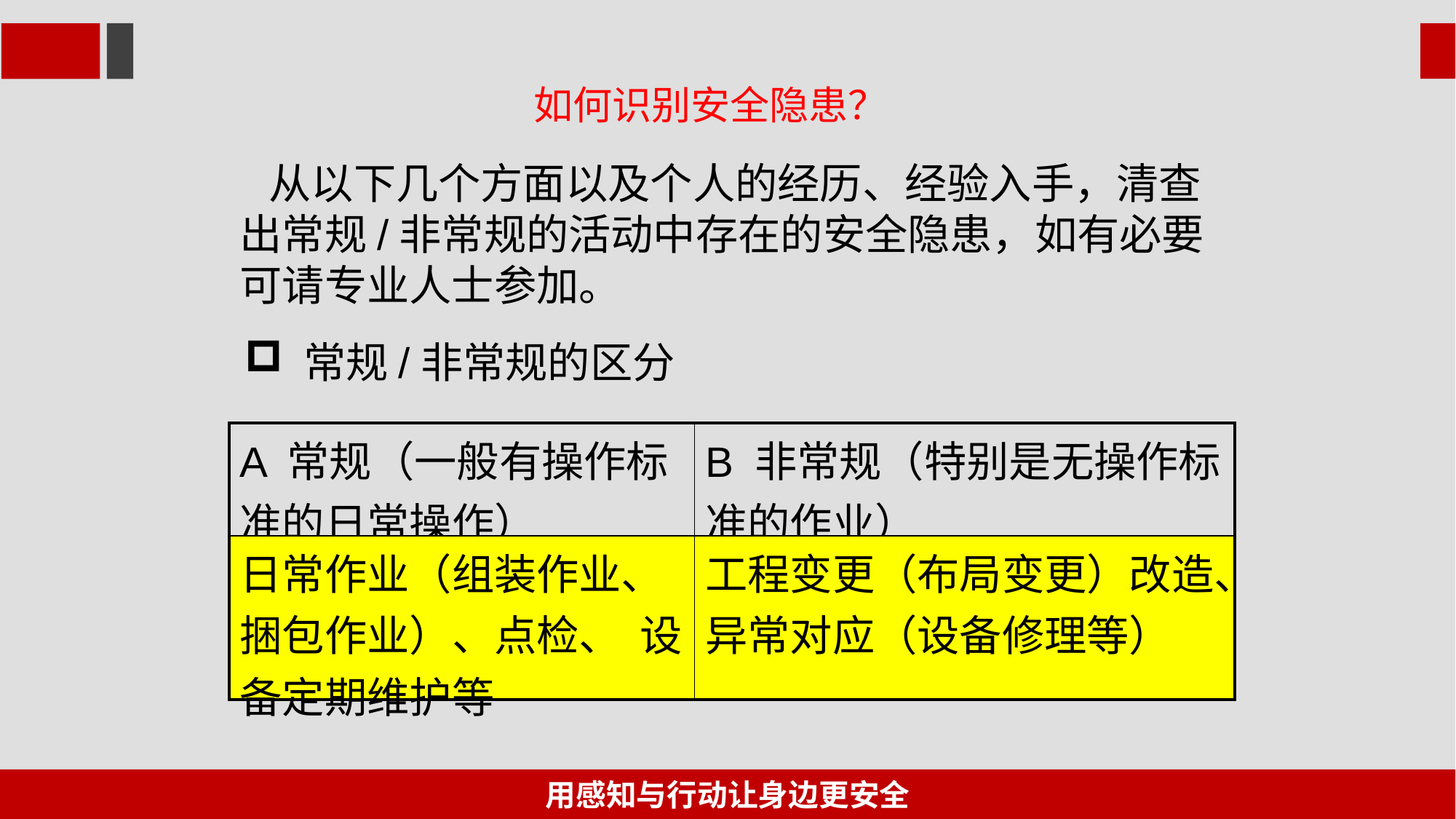

如何识别安全隐患？
  从以下几个方面以及个人的经历、经验入手，清查出常规/非常规的活动中存在的安全隐患，如有必要可请专业人士参加。
 常规/非常规的区分
| A 常规（一般有操作标准的日常操作） | B 非常规（特别是无操作标准的作业） |
| --- | --- |
| 日常作业（组装作业、捆包作业）、点检、 设备定期维护等 | 工程变更（布局变更）改造、异常对应（设备修理等） |